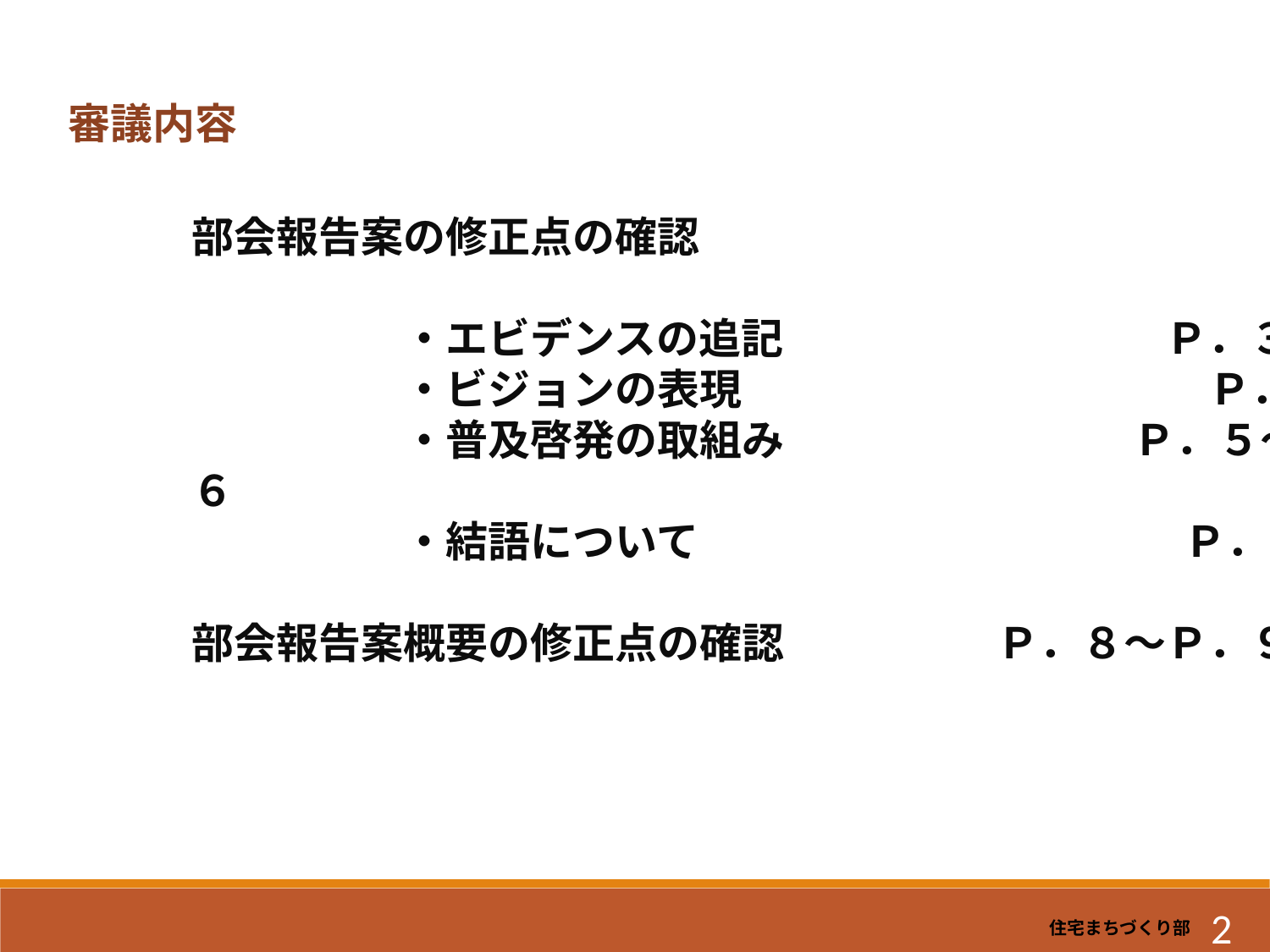

審議内容
部会報告案の修正点の確認

　　　　　・エビデンスの追記　　　　　　　　　Ｐ．３
　　　　　・ビジョンの表現　　　　　　　　　　　Ｐ．４
　　　　　・普及啓発の取組み　　　　　　　　 Ｐ．５～Ｐ．６
　　　　　・結語について　　　　　　　　　　  　Ｐ．７

部会報告案概要の修正点の確認　　　　　Ｐ．８～Ｐ．９
2
住宅まちづくり部